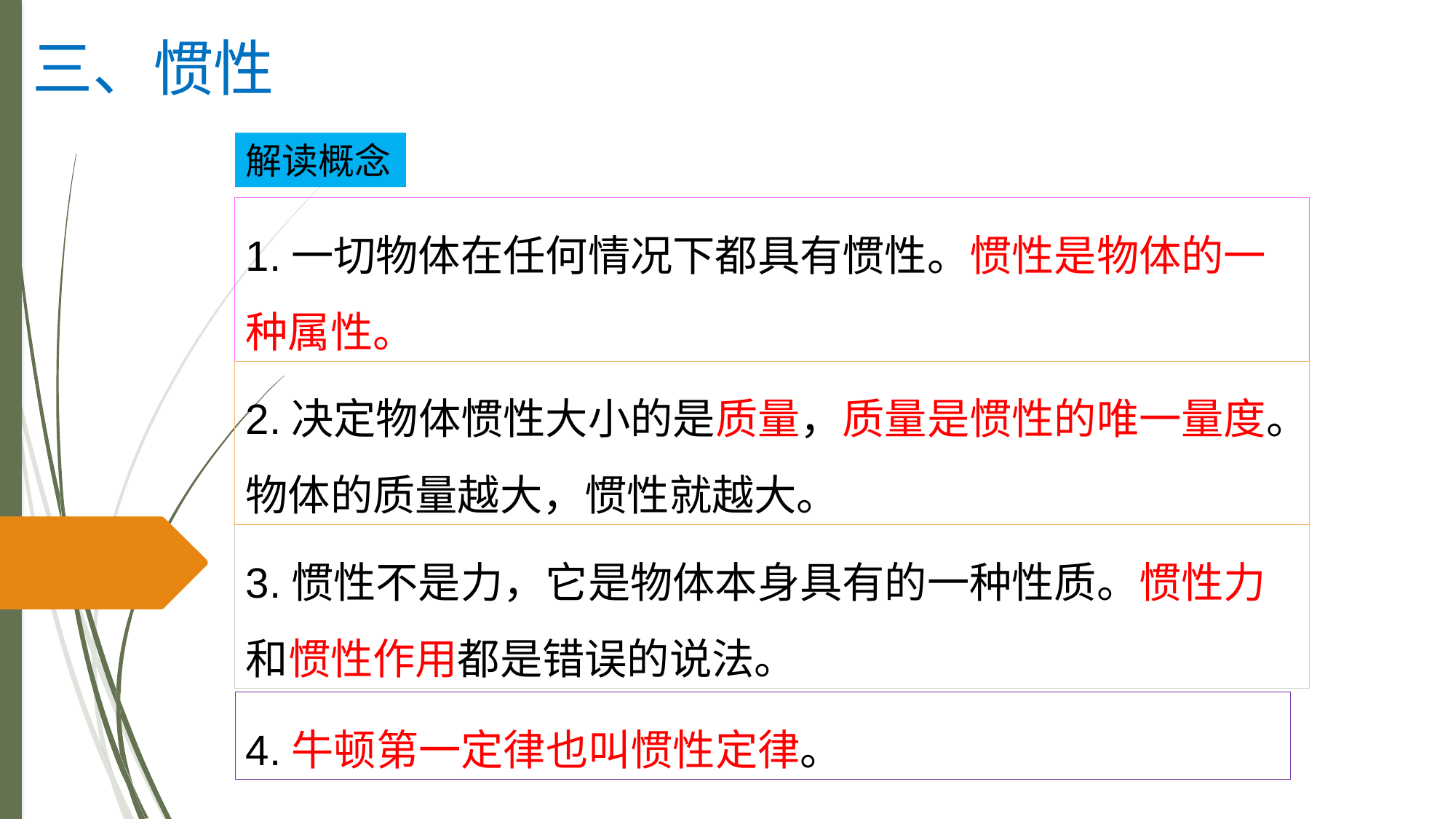

三、惯性
解读概念
1.一切物体在任何情况下都具有惯性。惯性是物体的一种属性。
2.决定物体惯性大小的是质量，质量是惯性的唯一量度。物体的质量越大，惯性就越大。
3.惯性不是力，它是物体本身具有的一种性质。惯性力和惯性作用都是错误的说法。
4.牛顿第一定律也叫惯性定律。